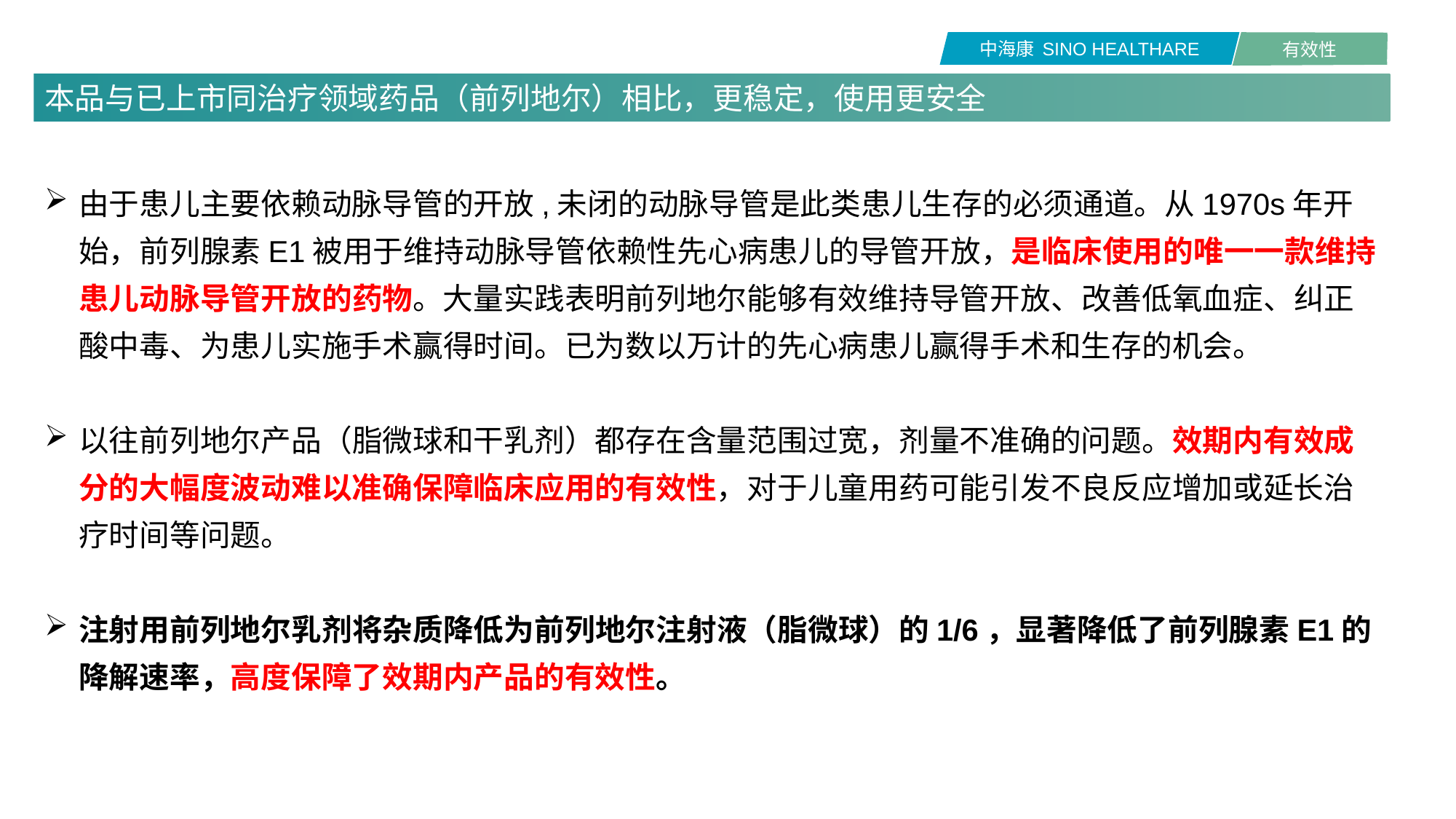

本品与已上市同治疗领域药品（前列地尔）相比，更稳定，使用更安全
由于患儿主要依赖动脉导管的开放,未闭的动脉导管是此类患儿生存的必须通道。从1970s年开始，前列腺素E1被用于维持动脉导管依赖性先心病患儿的导管开放，是临床使用的唯一一款维持患儿动脉导管开放的药物。大量实践表明前列地尔能够有效维持导管开放、改善低氧血症、纠正酸中毒、为患儿实施手术赢得时间。已为数以万计的先心病患儿赢得手术和生存的机会。

以往前列地尔产品（脂微球和干乳剂）都存在含量范围过宽，剂量不准确的问题。效期内有效成分的大幅度波动难以准确保障临床应用的有效性，对于儿童用药可能引发不良反应增加或延长治疗时间等问题。

注射用前列地尔乳剂将杂质降低为前列地尔注射液（脂微球）的1/6，显著降低了前列腺素E1的降解速率，高度保障了效期内产品的有效性。